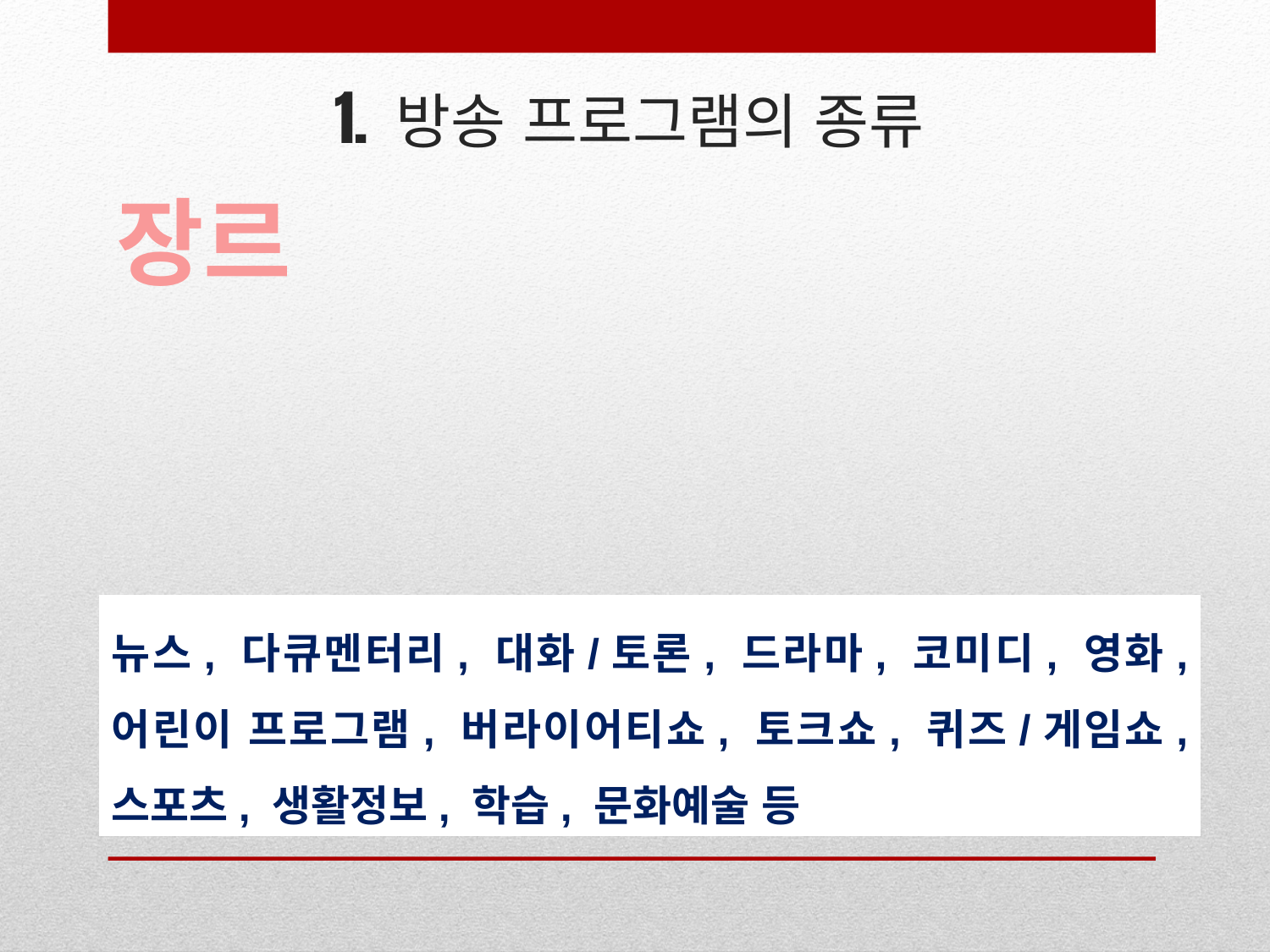

# 1. 방송 프로그램의 종류
장르
뉴스, 다큐멘터리, 대화/토론, 드라마, 코미디, 영화, 어린이 프로그램, 버라이어티쇼, 토크쇼, 퀴즈/게임쇼, 스포츠, 생활정보, 학습, 문화예술 등